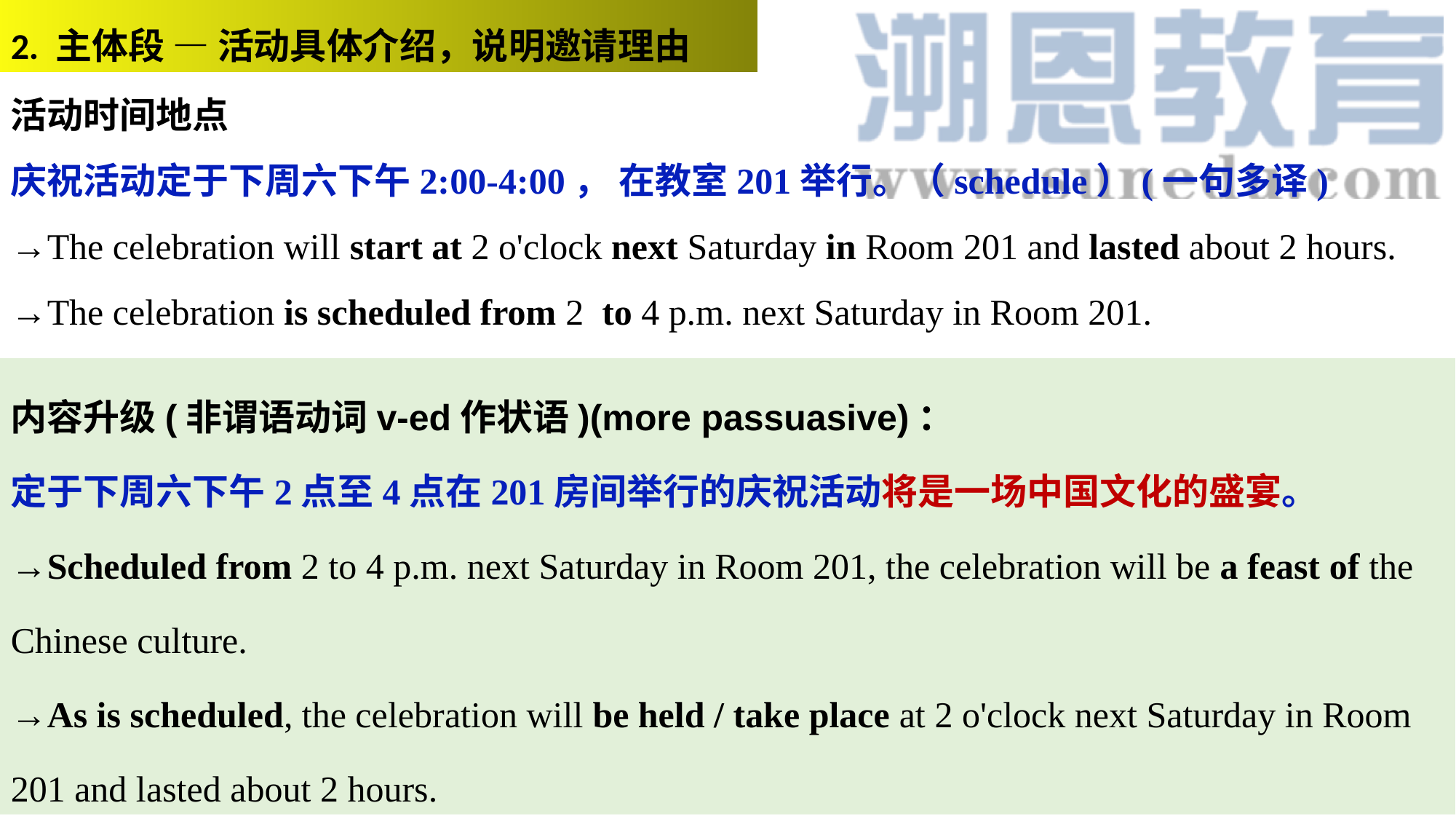

2. 主体段 — 活动具体介绍，说明邀请理由
活动时间地点
庆祝活动定于下周六下午2:00-4:00， 在教室201举行。（schedule）(一句多译)
→The celebration will start at 2 o'clock next Saturday in Room 201 and lasted about 2 hours.
→The celebration is scheduled from 2  to 4 p.m. next Saturday in Room 201.
内容升级(非谓语动词v-ed作状语)(more passuasive)：
定于下周六下午2点至4点在201房间举行的庆祝活动将是一场中国文化的盛宴。
→Scheduled from 2 to 4 p.m. next Saturday in Room 201, the celebration will be a feast of the Chinese culture.
→As is scheduled, the celebration will be held / take place at 2 o'clock next Saturday in Room 201 and lasted about 2 hours.